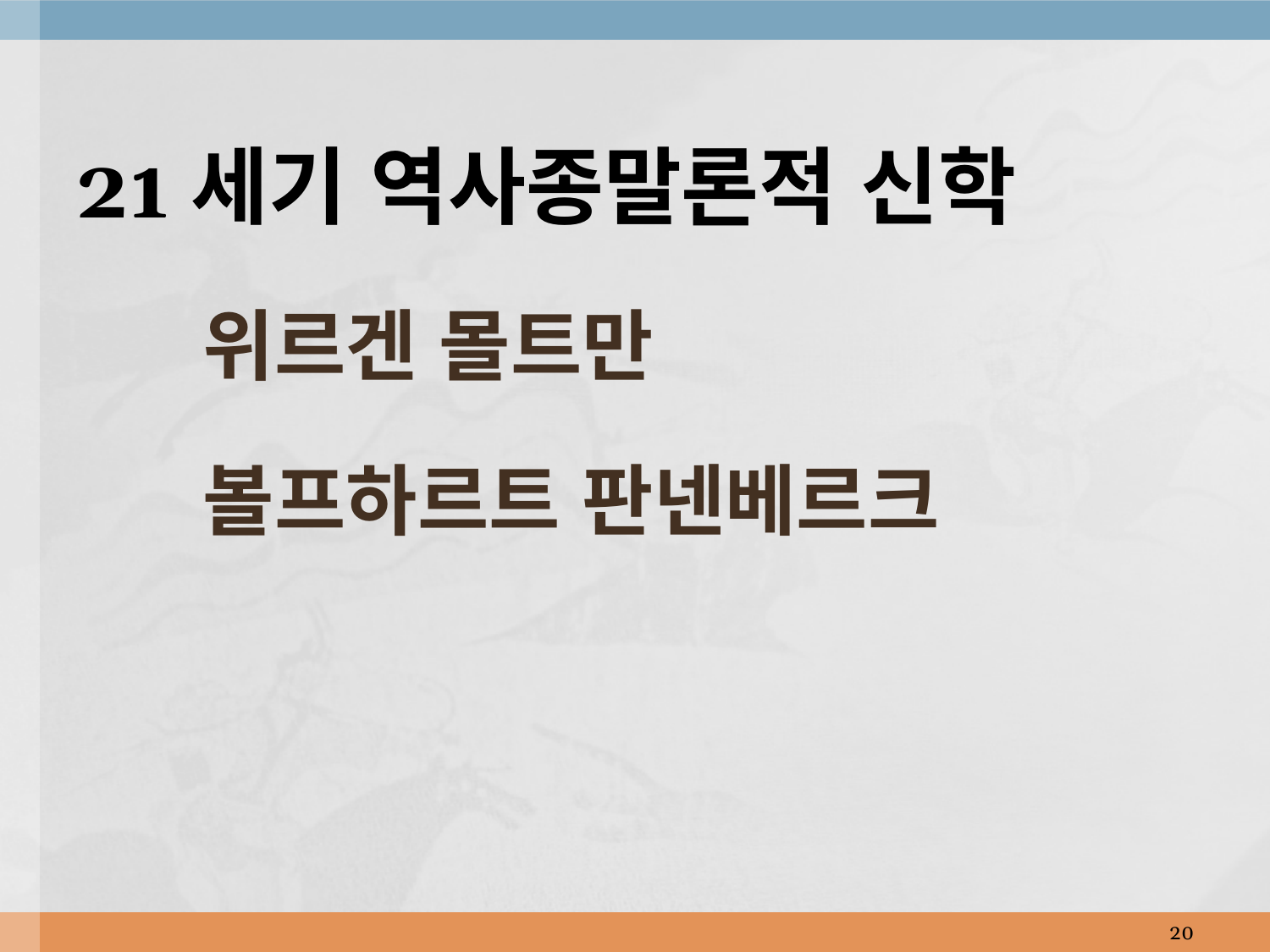

21세기 역사종말론적 신학
	위르겐 몰트만
	볼프하르트 판넨베르크
20